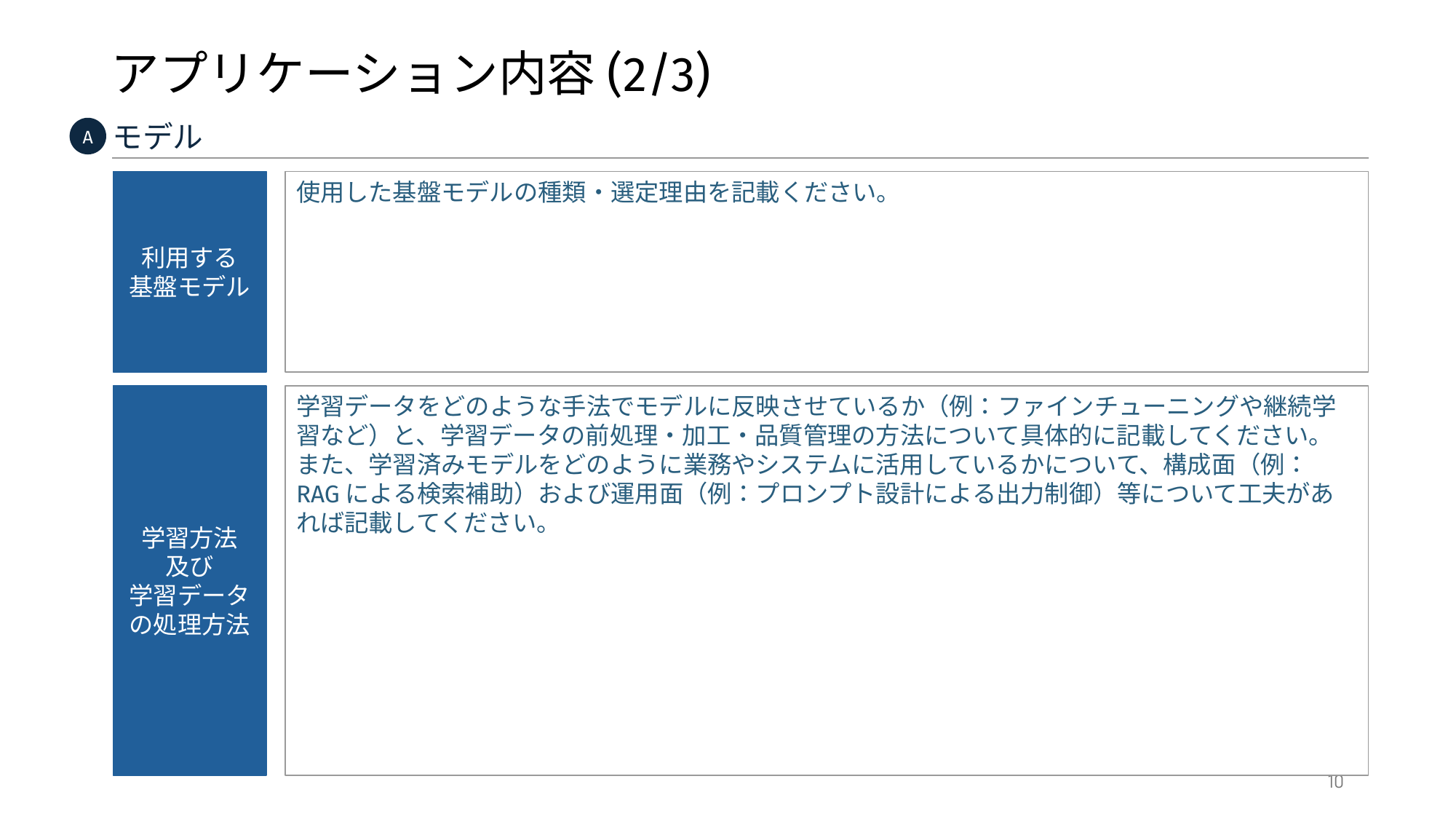

# アプリケーション内容(2/3)
モデル
A
利用する
基盤モデル
使用した基盤モデルの種類・選定理由を記載ください。
学習方法
及び
学習データの処理方法
学習データをどのような手法でモデルに反映させているか（例：ファインチューニングや継続学習など）と、学習データの前処理・加工・品質管理の方法について具体的に記載してください。
また、学習済みモデルをどのように業務やシステムに活用しているかについて、構成面（例：RAGによる検索補助）および運用面（例：プロンプト設計による出力制御）等について工夫があれば記載してください。